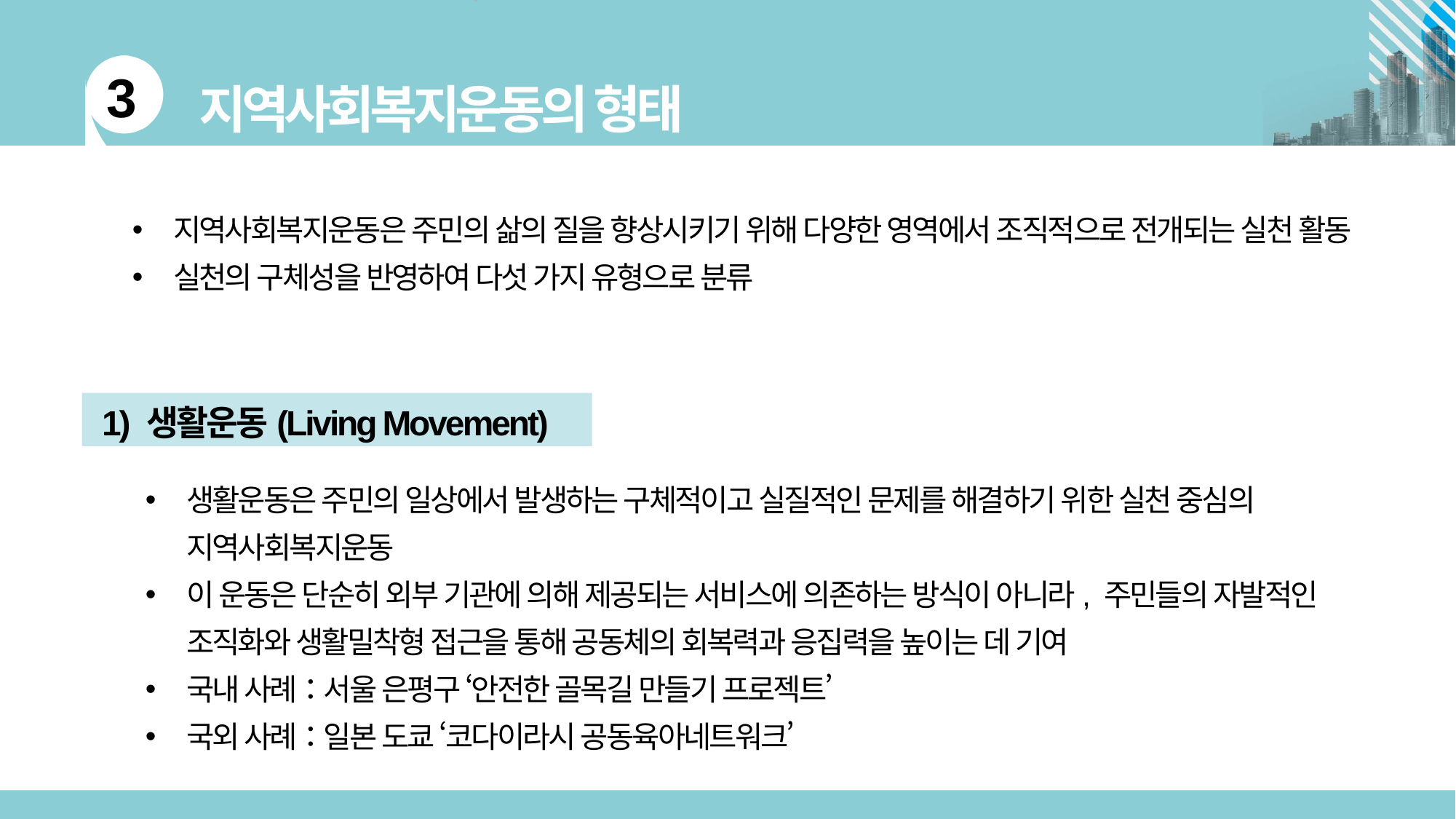

지역사회복지운동은 주민의 삶의 질을 향상시키기 위해 다양한 영역에서 조직적으로 전개되는 실천 활동
실천의 구체성을 반영하여 다섯 가지 유형으로 분류

1) 생활운동(Living Movement)
생활운동은 주민의 일상에서 발생하는 구체적이고 실질적인 문제를 해결하기 위한 실천 중심의 지역사회복지운동
이 운동은 단순히 외부 기관에 의해 제공되는 서비스에 의존하는 방식이 아니라, 주민들의 자발적인 조직화와 생활밀착형 접근을 통해 공동체의 회복력과 응집력을 높이는 데 기여
국내 사례：서울 은평구 ‘안전한 골목길 만들기 프로젝트’
국외 사례：일본 도쿄 ‘코다이라시 공동육아네트워크’